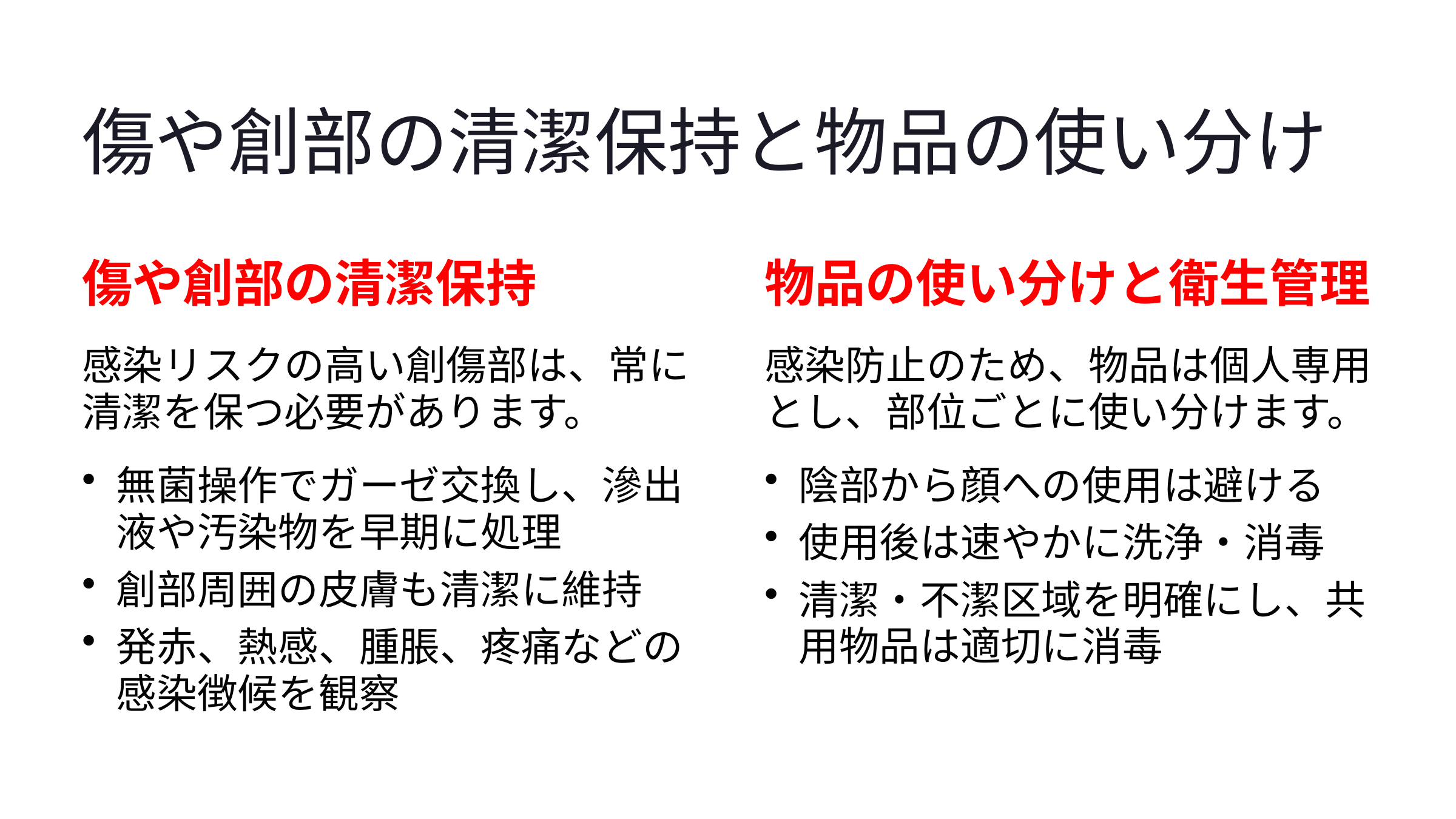

傷や創部の清潔保持と物品の使い分け
傷や創部の清潔保持
物品の使い分けと衛生管理
感染リスクの高い創傷部は、常に清潔を保つ必要があります。
感染防止のため、物品は個人専用とし、部位ごとに使い分けます。
無菌操作でガーゼ交換し、滲出液や汚染物を早期に処理
陰部から顔への使用は避ける
使用後は速やかに洗浄・消毒
創部周囲の皮膚も清潔に維持
清潔・不潔区域を明確にし、共用物品は適切に消毒
発赤、熱感、腫脹、疼痛などの感染徴候を観察